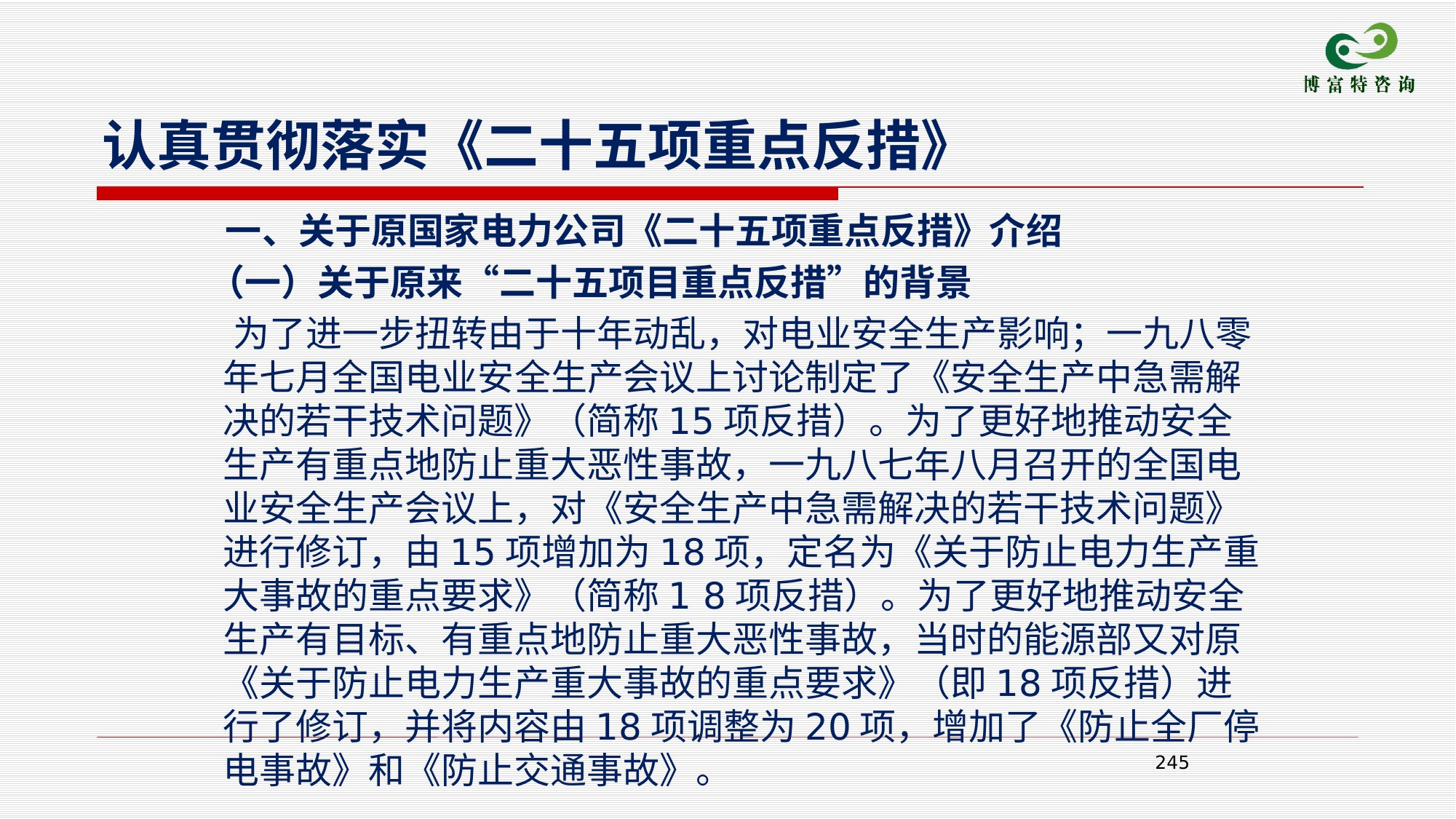

认真贯彻落实《二十五项重点反措》
     一、关于原国家电力公司《二十五项重点反措》介绍
    （一）关于原来“二十五项目重点反措”的背景
       为了进一步扭转由于十年动乱，对电业安全生产影响；一九八零年七月全国电业安全生产会议上讨论制定了《安全生产中急需解决的若干技术问题》（简称15项反措）。为了更好地推动安全生产有重点地防止重大恶性事故，一九八七年八月召开的全国电业安全生产会议上，对《安全生产中急需解决的若干技术问题》进行修订，由15项增加为18项，定名为《关于防止电力生产重大事故的重点要求》（简称1 8项反措）。为了更好地推动安全生产有目标、有重点地防止重大恶性事故，当时的能源部又对原《关于防止电力生产重大事故的重点要求》（即18项反措）进行了修订，并将内容由18项调整为20项，增加了《防止全厂停电事故》和《防止交通事故》。

245